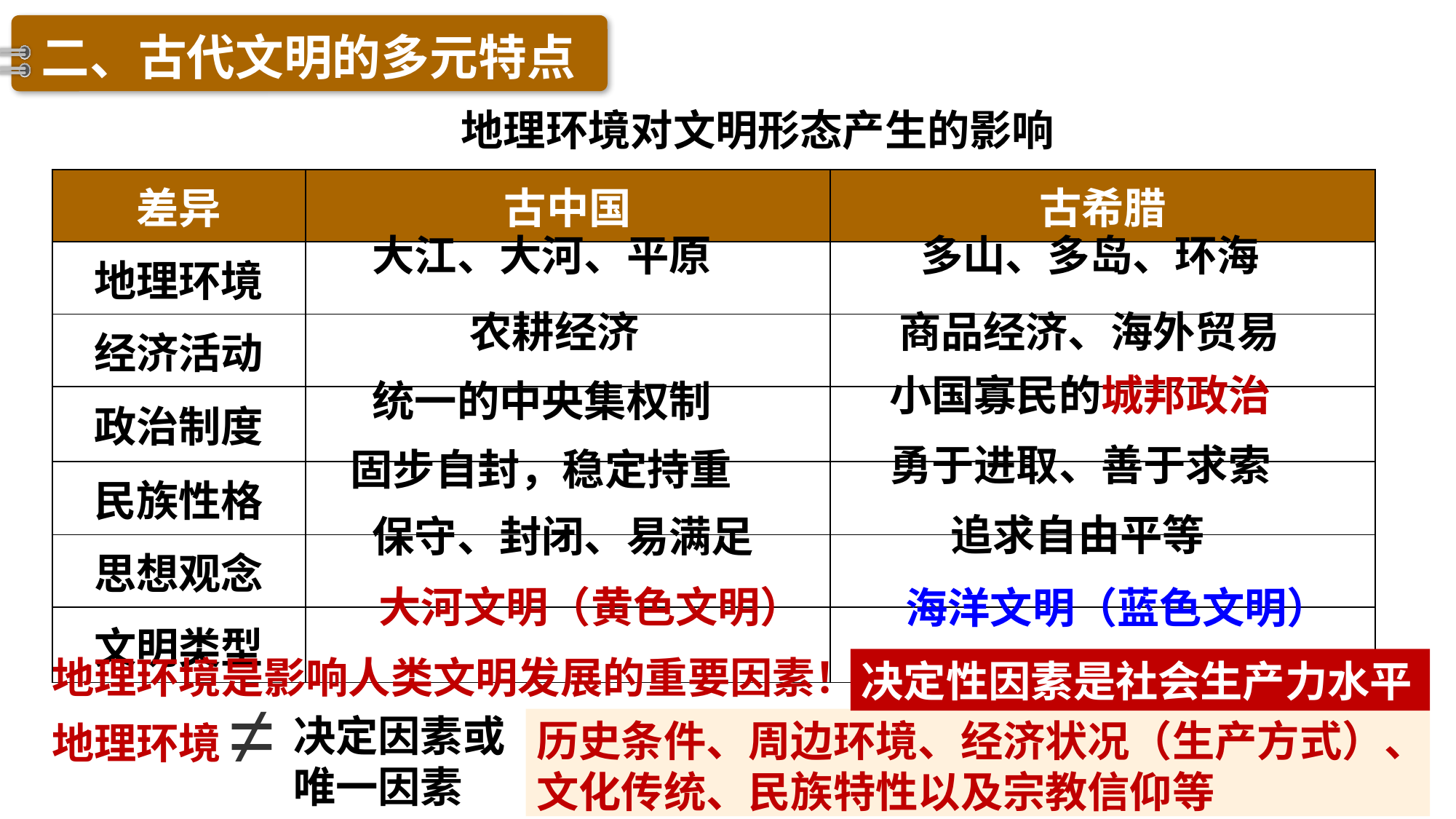

二、古代文明的多元特点
地理环境对文明形态产生的影响
| 差异 | 古中国 | 古希腊 |
| --- | --- | --- |
| 地理环境 |  |  |
| 经济活动 |  |  |
| 政治制度 |  |  |
| 民族性格 |  |  |
| 思想观念 |  |  |
| 文明类型 |  |  |
大江、大河、平原
多山、多岛、环海
农耕经济
商品经济、海外贸易
小国寡民的城邦政治
统一的中央集权制
勇于进取、善于求索
固步自封，稳定持重
追求自由平等
保守、封闭、易满足
大河文明（黄色文明）
海洋文明（蓝色文明）
地理环境是影响人类文明发展的重要因素！
决定性因素是社会生产力水平
≠
决定因素或
唯一因素
历史条件、周边环境、经济状况（生产方式）、文化传统、民族特性以及宗教信仰等
地理环境